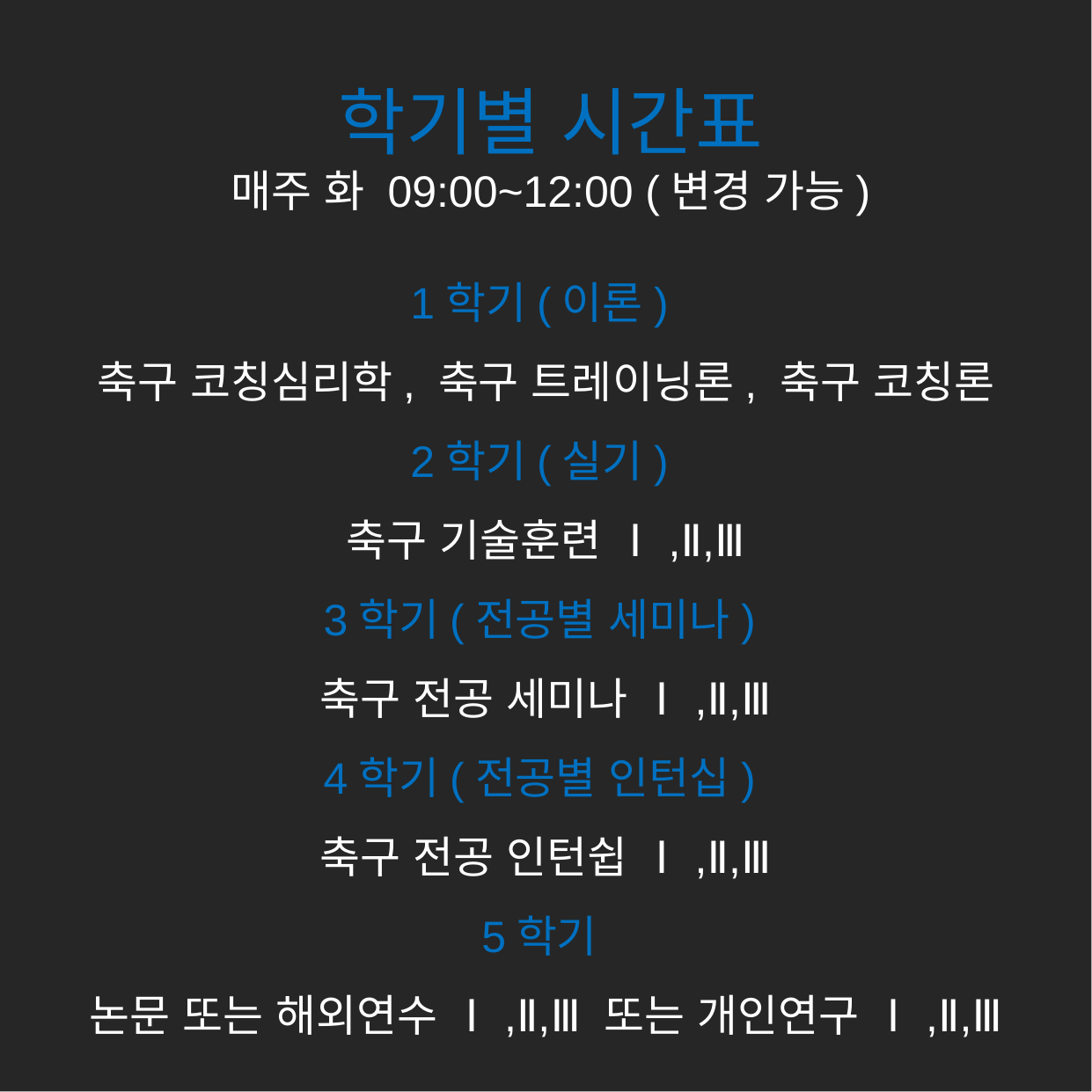

#
학기별 시간표
매주 화 09:00~12:00 (변경 가능)
1학기(이론)
축구 코칭심리학, 축구 트레이닝론, 축구 코칭론
2학기(실기)
축구 기술훈련 Ⅰ,Ⅱ,Ⅲ
3학기(전공별 세미나)
축구 전공 세미나 Ⅰ,Ⅱ,Ⅲ
4학기(전공별 인턴십)
축구 전공 인턴쉽 Ⅰ,Ⅱ,Ⅲ
5학기
논문 또는 해외연수 Ⅰ,Ⅱ,Ⅲ 또는 개인연구 Ⅰ,Ⅱ,Ⅲ